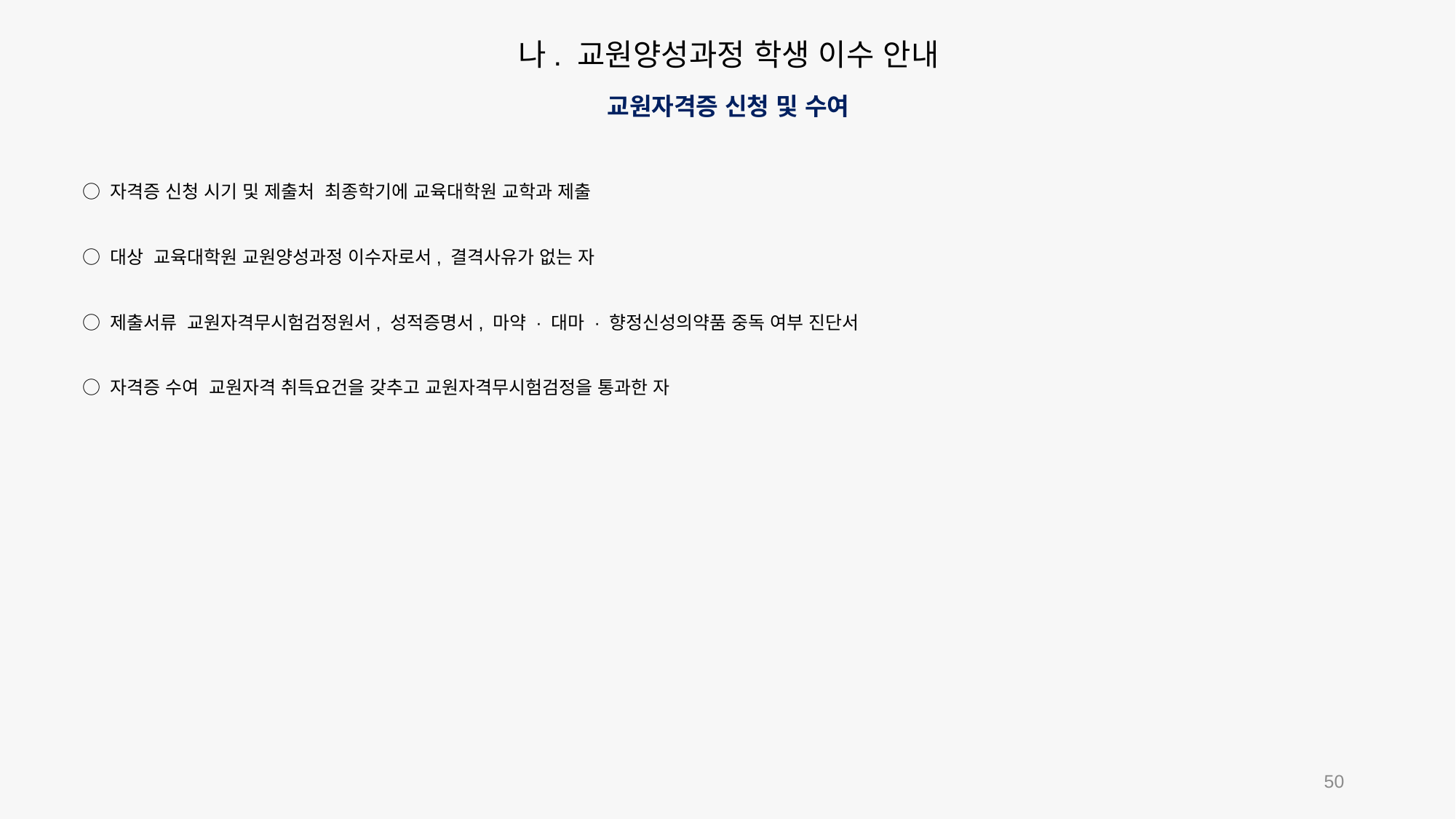

나. 교원양성과정 학생 이수 안내
교원자격증 신청 및 수여
○ 자격증 신청 시기 및 제출처  최종학기에 교육대학원 교학과 제출

○ 대상  교육대학원 교원양성과정 이수자로서, 결격사유가 없는 자

○ 제출서류  교원자격무시험검정원서, 성적증명서, 마약 · 대마 · 향정신성의약품 중독 여부 진단서

○ 자격증 수여  교원자격 취득요건을 갖추고 교원자격무시험검정을 통과한 자

50